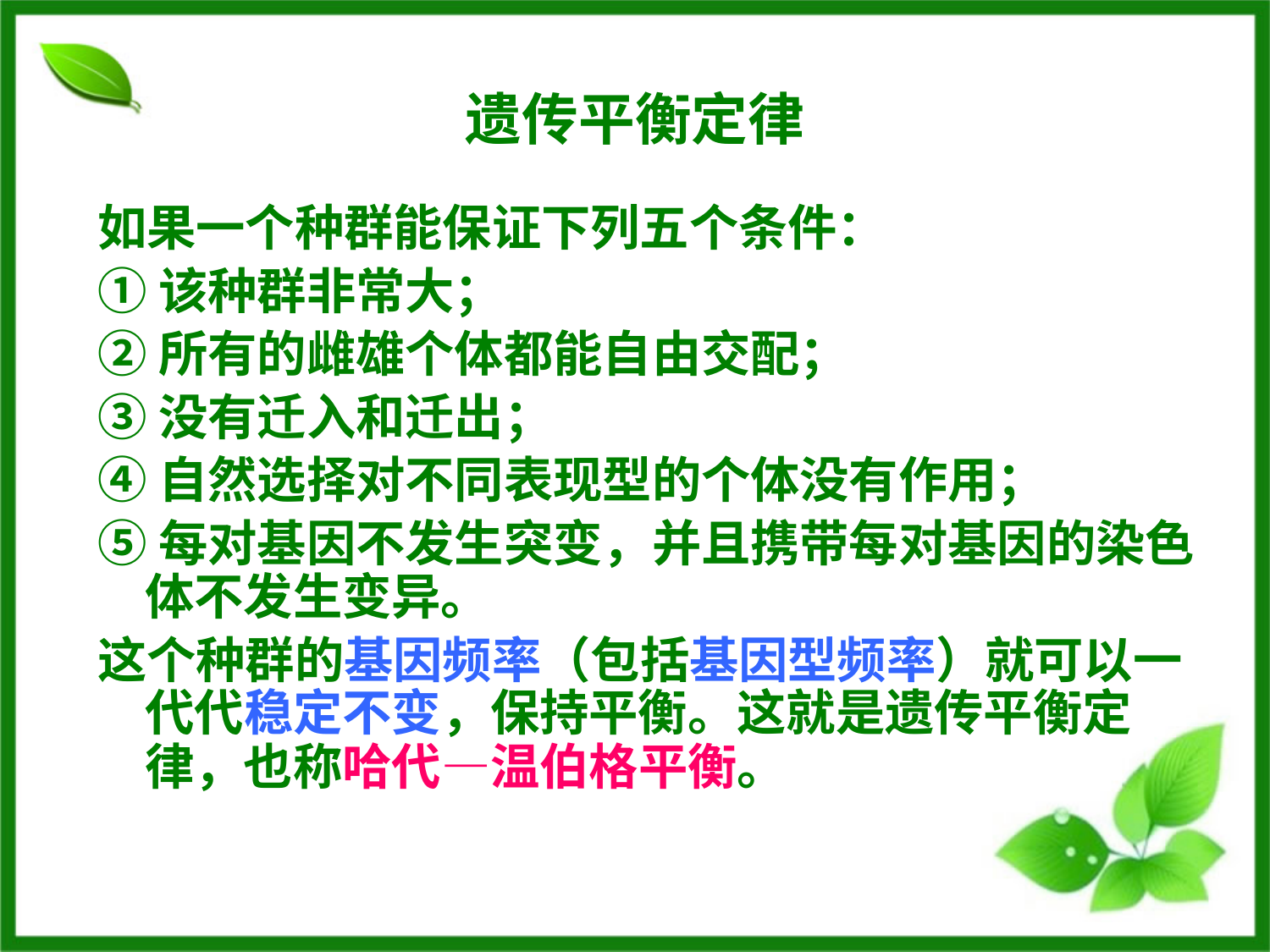

# 遗传平衡定律
如果一个种群能保证下列五个条件：
①该种群非常大；
②所有的雌雄个体都能自由交配；
③没有迁入和迁出；
④自然选择对不同表现型的个体没有作用；
⑤每对基因不发生突变，并且携带每对基因的染色体不发生变异。
这个种群的基因频率（包括基因型频率）就可以一代代稳定不变，保持平衡。这就是遗传平衡定律，也称哈代—温伯格平衡。